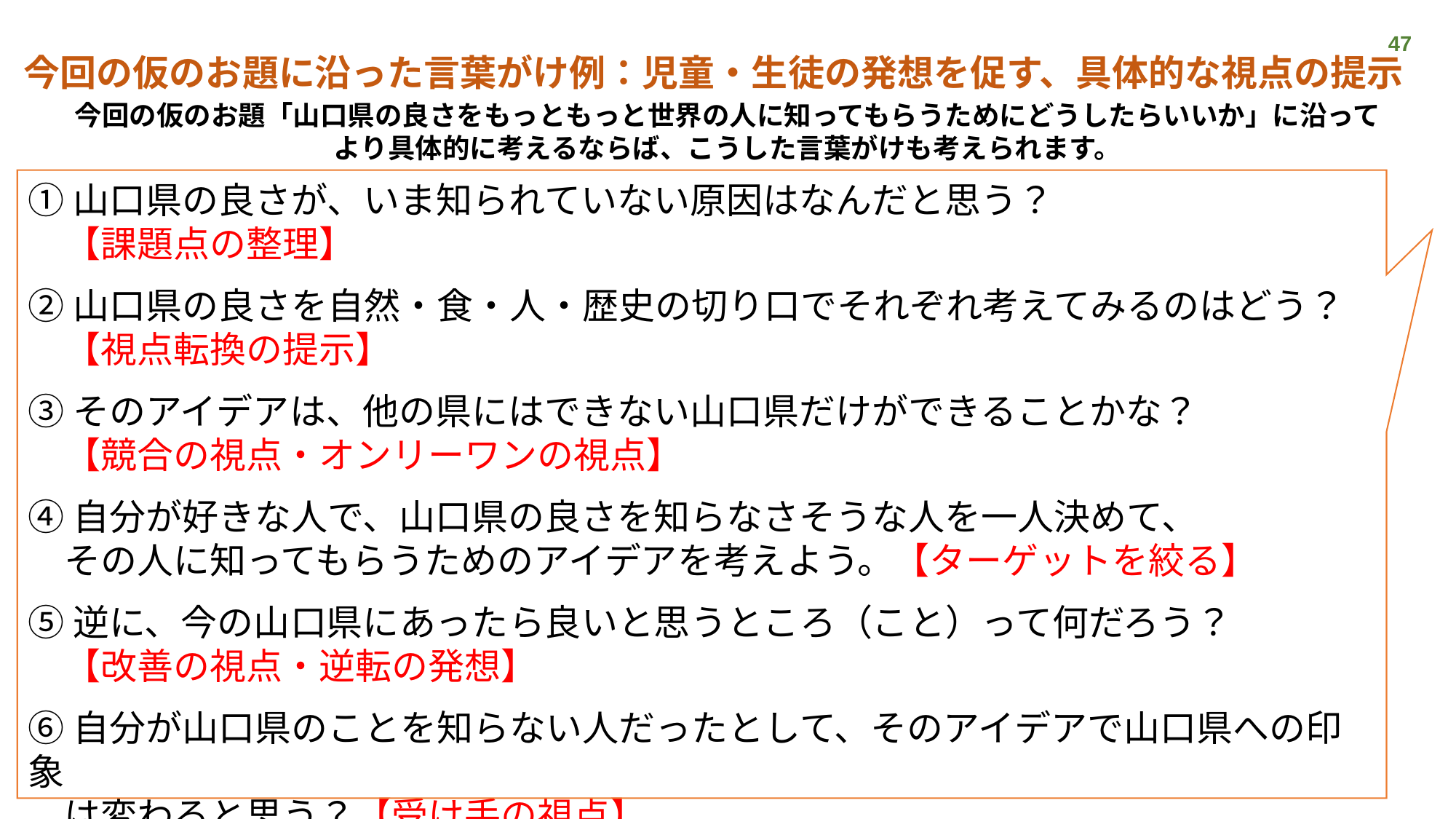

47
今回の仮のお題に沿った言葉がけ例：児童・生徒の発想を促す、具体的な視点の提示
今回の仮のお題「山口県の良さをもっともっと世界の人に知ってもらうためにどうしたらいいか」に沿って
より具体的に考えるならば、こうした言葉がけも考えられます。

①山口県の良さが、いま知られていない原因はなんだと思う？
　【課題点の整理】

②山口県の良さを自然・食・人・歴史の切り口でそれぞれ考えてみるのはどう？
　【視点転換の提示】

③そのアイデアは、他の県にはできない山口県だけができることかな？
　【競合の視点・オンリーワンの視点】

④自分が好きな人で、山口県の良さを知らなさそうな人を一人決めて、
　その人に知ってもらうためのアイデアを考えよう。【ターゲットを絞る】

⑤逆に、今の山口県にあったら良いと思うところ（こと）って何だろう？
　【改善の視点・逆転の発想】

⑥自分が山口県のことを知らない人だったとして、そのアイデアで山口県への印象
　は変わると思う？【受け手の視点】